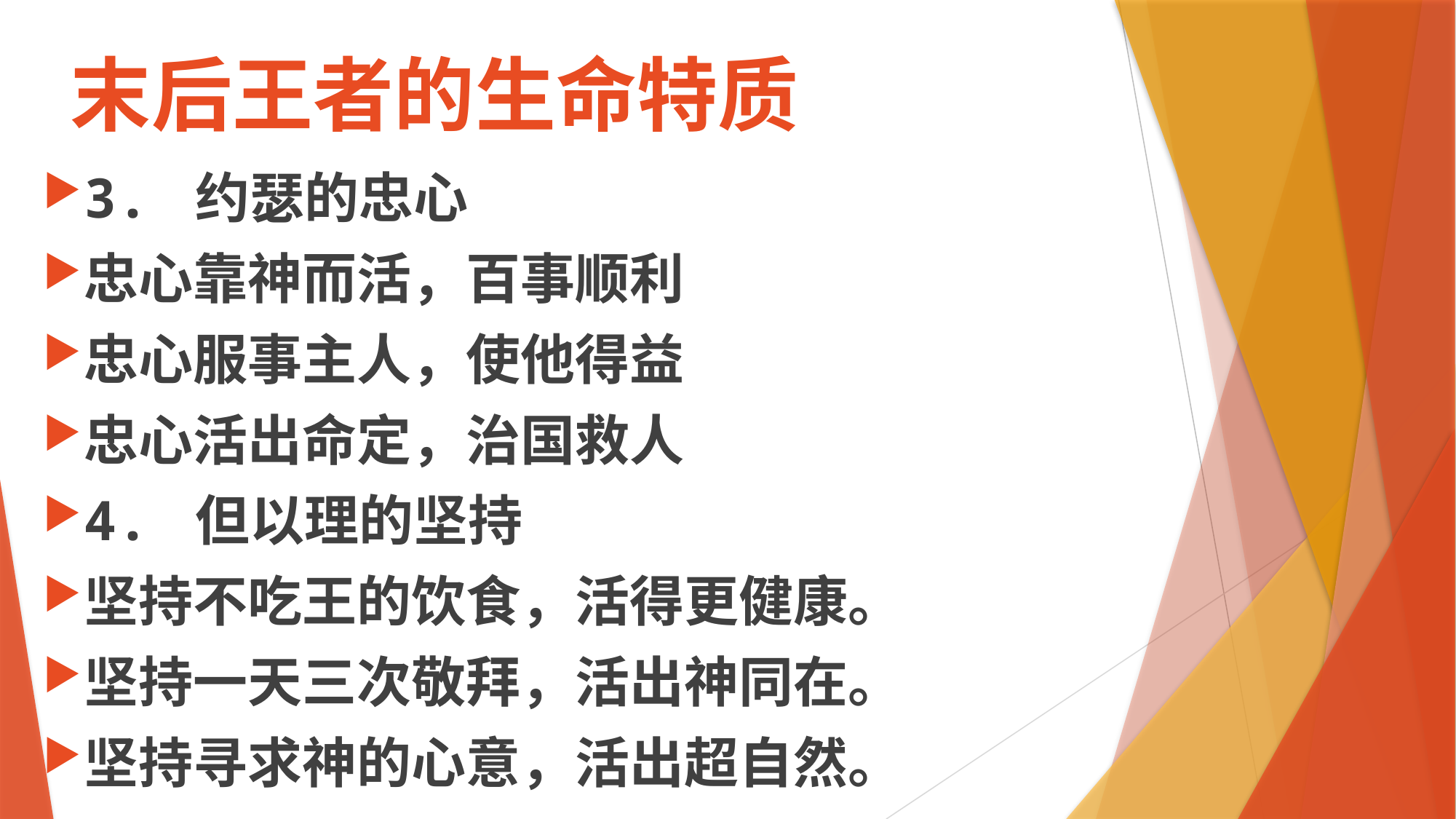

# 末后王者的生命特质
3. 约瑟的忠心
忠心靠神而活，百事顺利
忠心服事主人，使他得益
忠心活出命定，治国救人
4. 但以理的坚持
坚持不吃王的饮食，活得更健康。
坚持一天三次敬拜，活出神同在。
坚持寻求神的心意，活出超自然。